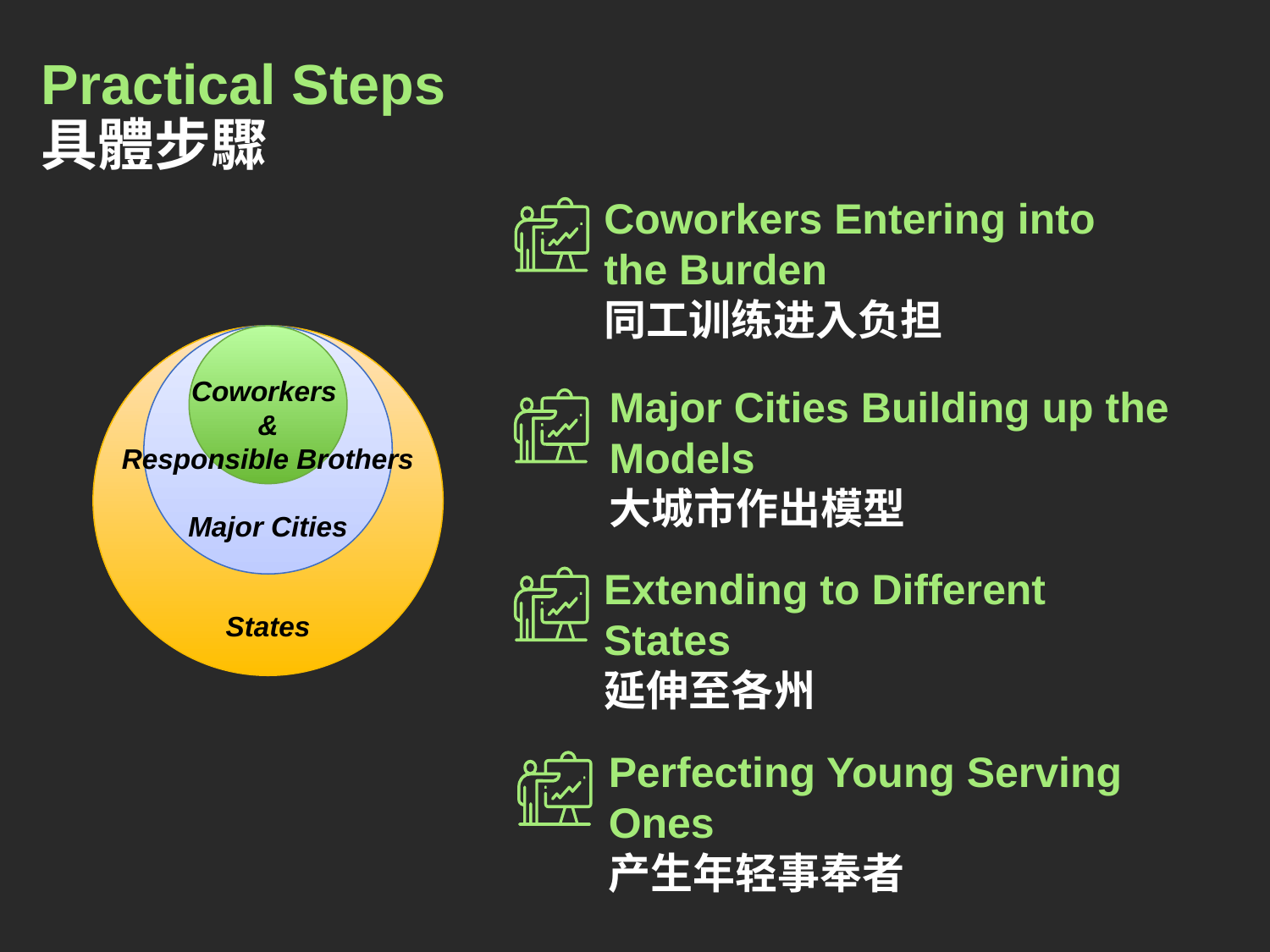

# Practical Steps 具體步驟
Coworkers Entering into the Burden
同工训练进入负担

Major Cities Building up the Models
大城市作出模型

Extending to Different States
延伸至各州

Perfecting Young Serving Ones
产生年轻事奉者

Coworkers
&
Responsible Brothers
Major Cities
States